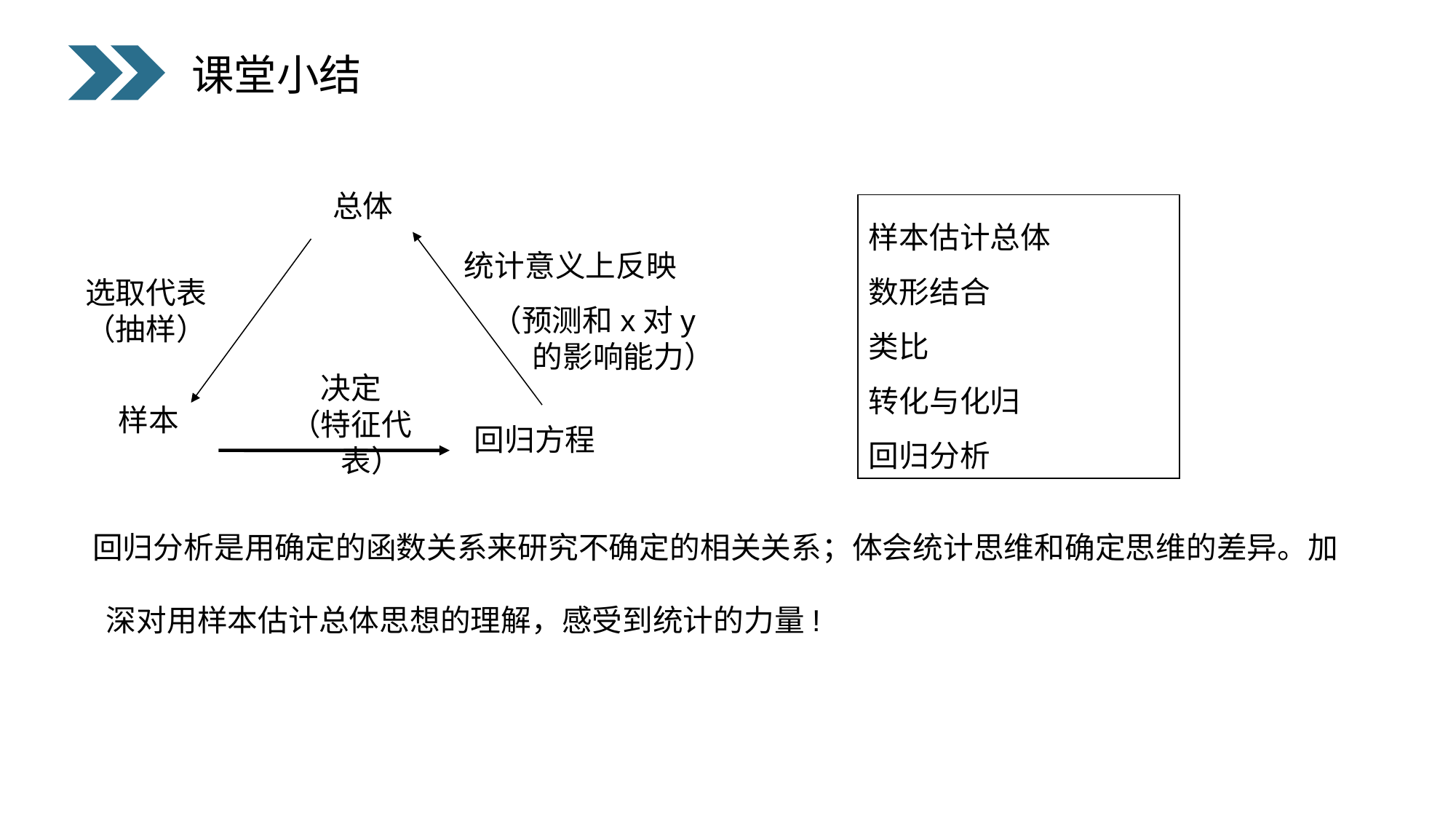

课堂小结

总体

统计意义上反映
选取代表
（抽样）
决定
（特征代表）
样本
回归方程

样本估计总体
数形结合
类比
转化与化归
回归分析
（预测和x对y的影响能力）
   回归分析是用确定的函数关系来研究不确定的相关关系；体会统计思维和确定思维的差异。加深对用样本估计总体思想的理解，感受到统计的力量!